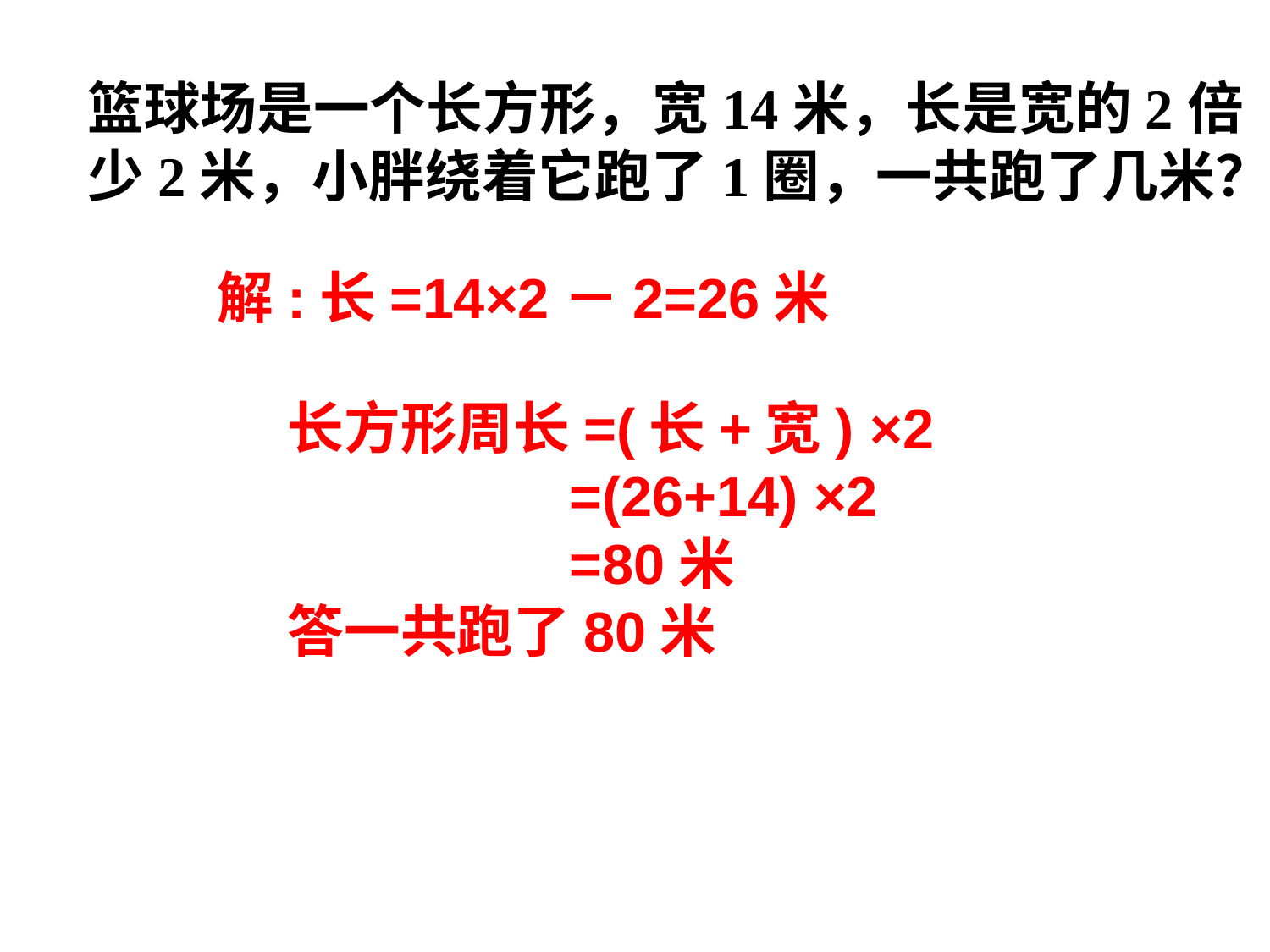

篮球场是一个长方形，宽14米，长是宽的2倍少2米，小胖绕着它跑了1圈，一共跑了几米？
解:长=14×2－2=26米
长方形周长=(长+宽) ×2
                  =(26+14) ×2
                  =80米
答一共跑了80米